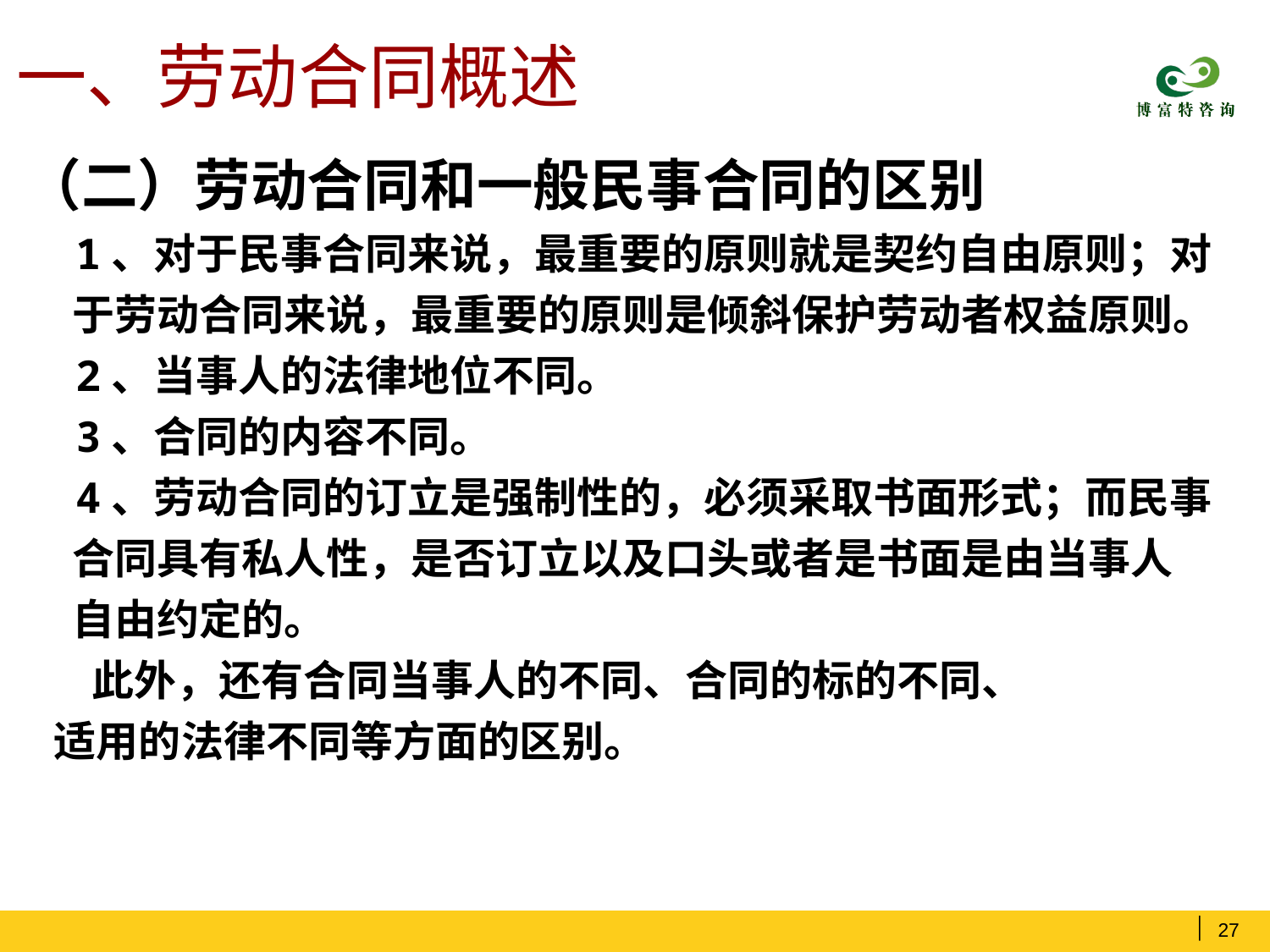

# 一、劳动合同概述
（二）劳动合同和一般民事合同的区别
  1、对于民事合同来说，最重要的原则就是契约自由原则；对于劳动合同来说，最重要的原则是倾斜保护劳动者权益原则。
  2、当事人的法律地位不同。
  3、合同的内容不同。
  4、劳动合同的订立是强制性的，必须采取书面形式；而民事合同具有私人性，是否订立以及口头或者是书面是由当事人自由约定的。
      此外，还有合同当事人的不同、合同的标的不同、
  适用的法律不同等方面的区别。